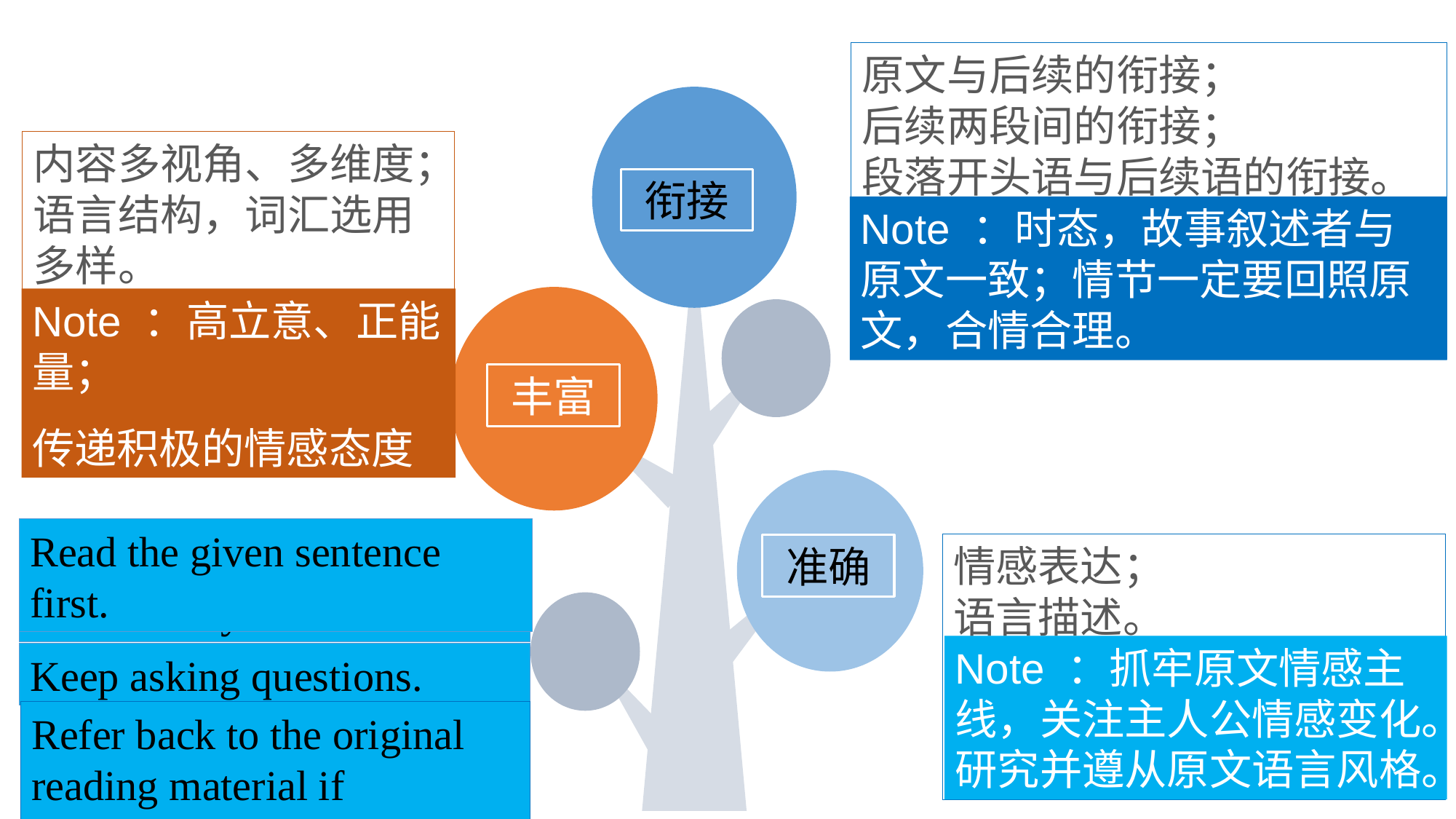

原文与后续的衔接；
后续两段间的衔接；
段落开头语与后续语的衔接。

内容多视角、多维度；
语言结构，词汇选用多样。

Note ：时态，故事叙述者与原文一致；情节一定要回照原文，合情合理。
衔接
Note ：高立意、正能量；
传递积极的情感态度
丰富
Read the given sentence first.
情感表达；
语言描述。

准确
Find the key information.
Note ：抓牢原文情感主线，关注主人公情感变化。
研究并遵从原文语言风格。
Keep asking questions.
Refer back to the original reading material if necessary.